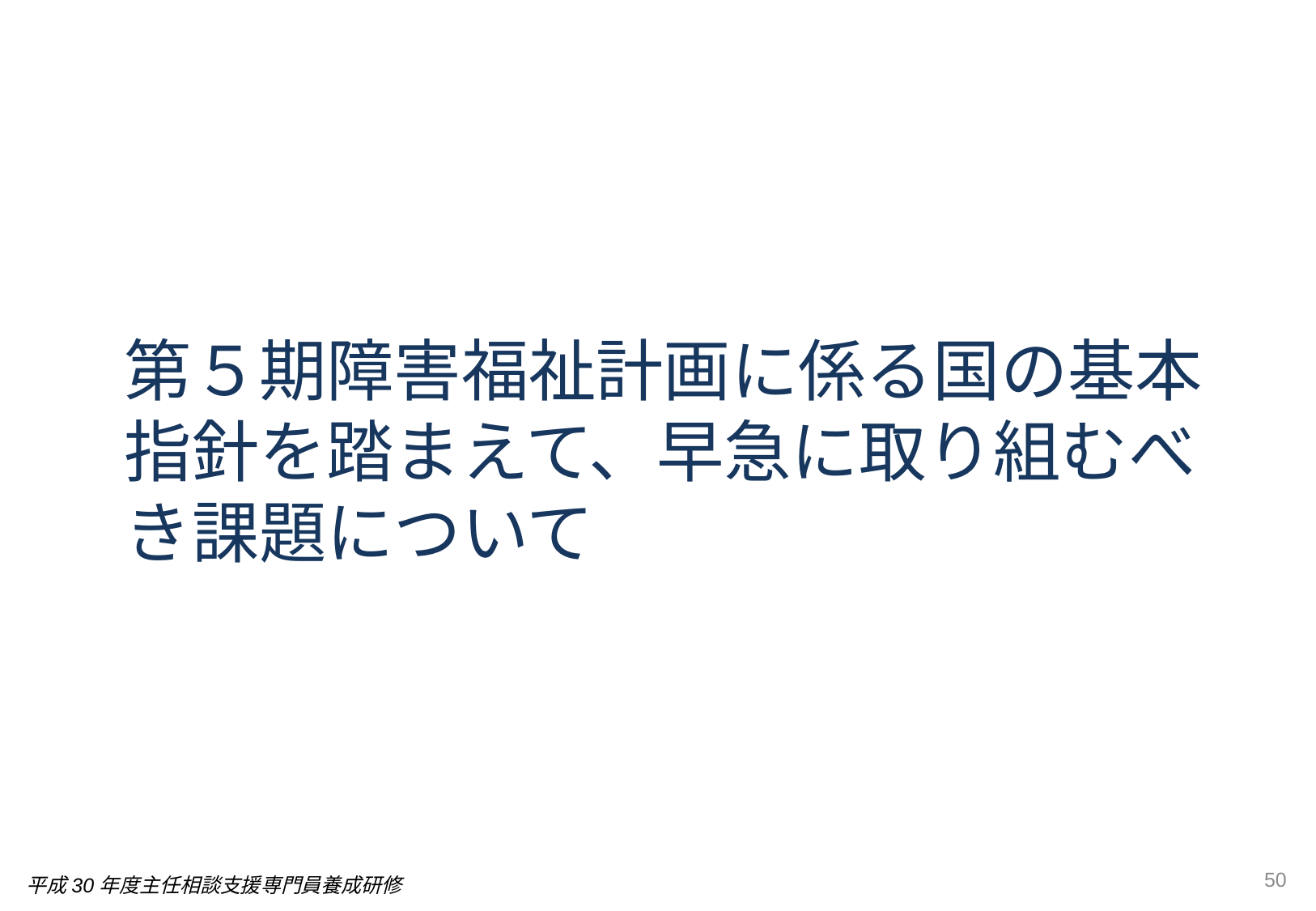

第５期障害福祉計画に係る国の基本指針を踏まえて、早急に取り組むべき課題について

50
平成30年度主任相談支援専門員養成研修